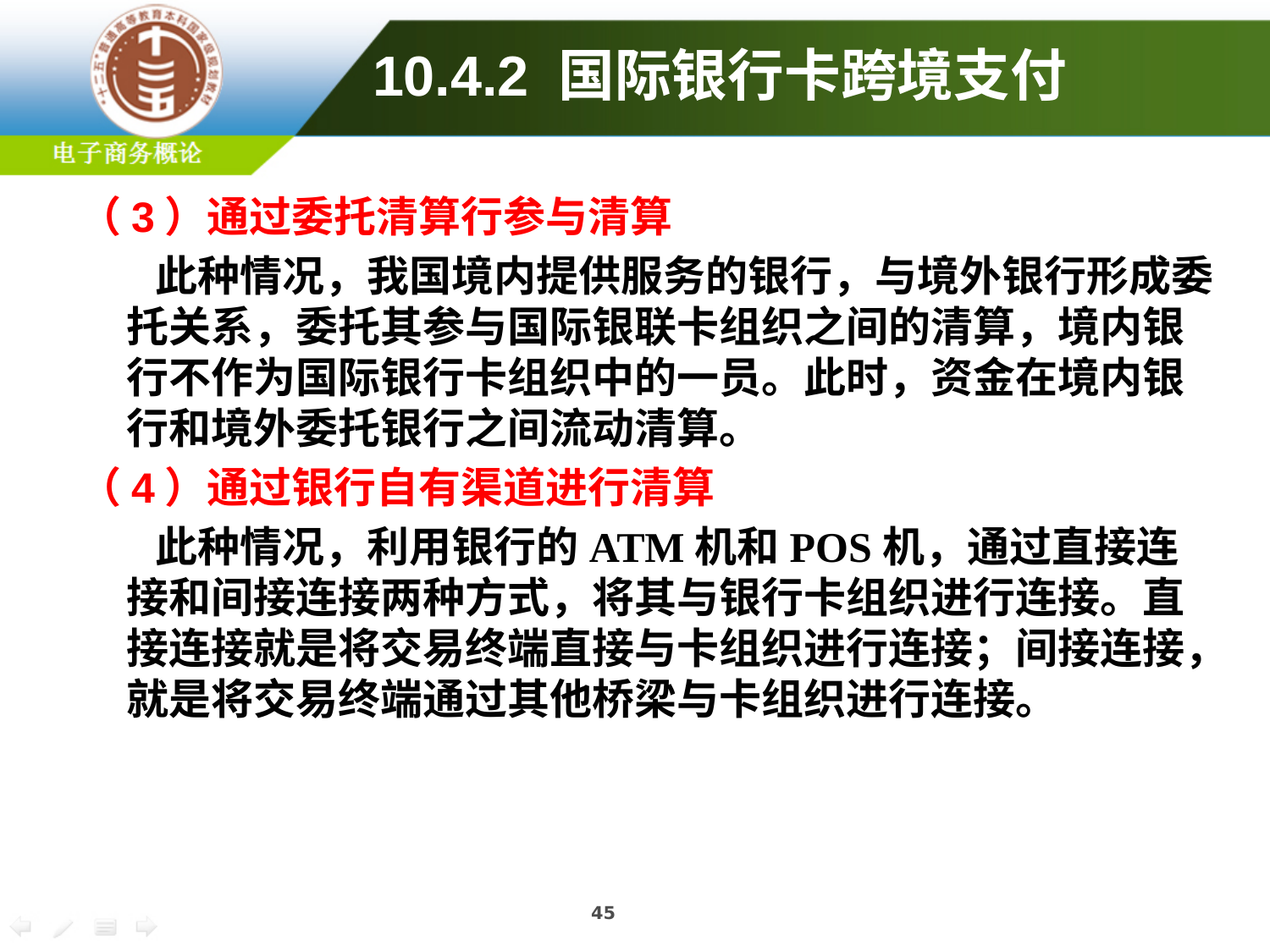

10.4.2 国际银行卡跨境支付
（3）通过委托清算行参与清算
       此种情况，我国境内提供服务的银行，与境外银行形成委托关系，委托其参与国际银联卡组织之间的清算，境内银行不作为国际银行卡组织中的一员。此时，资金在境内银行和境外委托银行之间流动清算。
（4）通过银行自有渠道进行清算
       此种情况，利用银行的ATM机和POS机，通过直接连接和间接连接两种方式，将其与银行卡组织进行连接。直接连接就是将交易终端直接与卡组织进行连接；间接连接，就是将交易终端通过其他桥梁与卡组织进行连接。

45